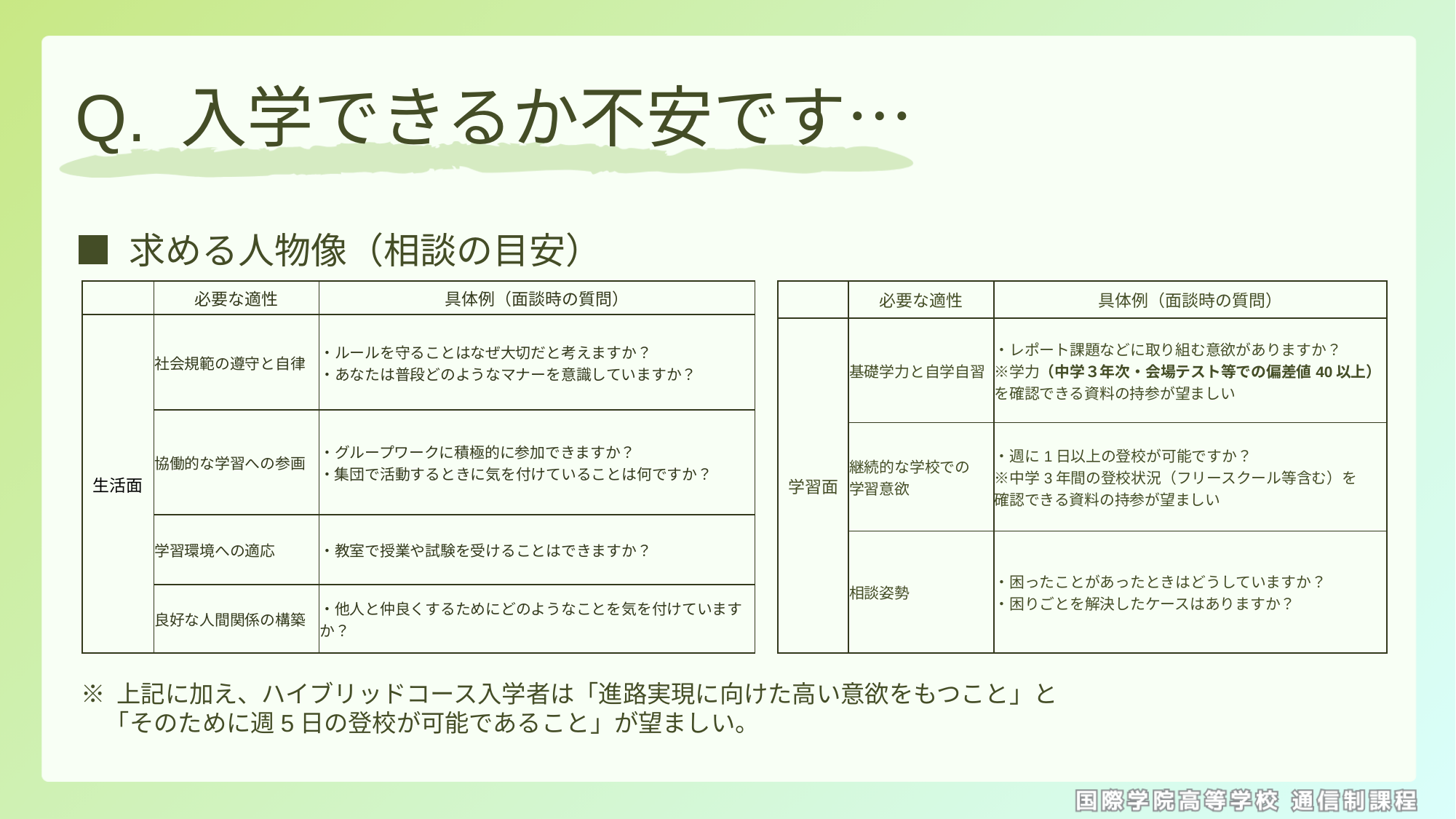

# Q. 入学できるか不安です…
■ 求める人物像（相談の目安）

|  | 必要な適性 | 具体例（面談時の質問） |
| --- | --- | --- |
| 生活面 | 社会規範の遵守と自律 | ・ルールを守ることはなぜ大切だと考えますか？ ・あなたは普段どのようなマナーを意識していますか？ |
|  | 協働的な学習への参画 | ・グループワークに積極的に参加できますか？ ・集団で活動するときに気を付けていることは何ですか？ |
|  | 学習環境への適応 | ・教室で授業や試験を受けることはできますか？ |
|  | 良好な人間関係の構築 | ・他人と仲良くするためにどのようなことを気を付けていますか？ |
|  | 必要な適性 | 具体例（面談時の質問） |
| --- | --- | --- |
| 学習面 | 基礎学力と自学自習 | ・レポート課題などに取り組む意欲がありますか？ ※学力（中学３年次・会場テスト等での偏差値40以上）を確認できる資料の持参が望ましい |
|  | 継続的な学校での 学習意欲 | ・週に1日以上の登校が可能ですか？ ※中学3年間の登校状況（フリースクール等含む）を 確認できる資料の持参が望ましい |
|  | 相談姿勢 | ・困ったことがあったときはどうしていますか？ ・困りごとを解決したケースはありますか？ |
※ 上記に加え、ハイブリッドコース入学者は「進路実現に向けた高い意欲をもつこと」と
　「そのために週5日の登校が可能であること」が望ましい。